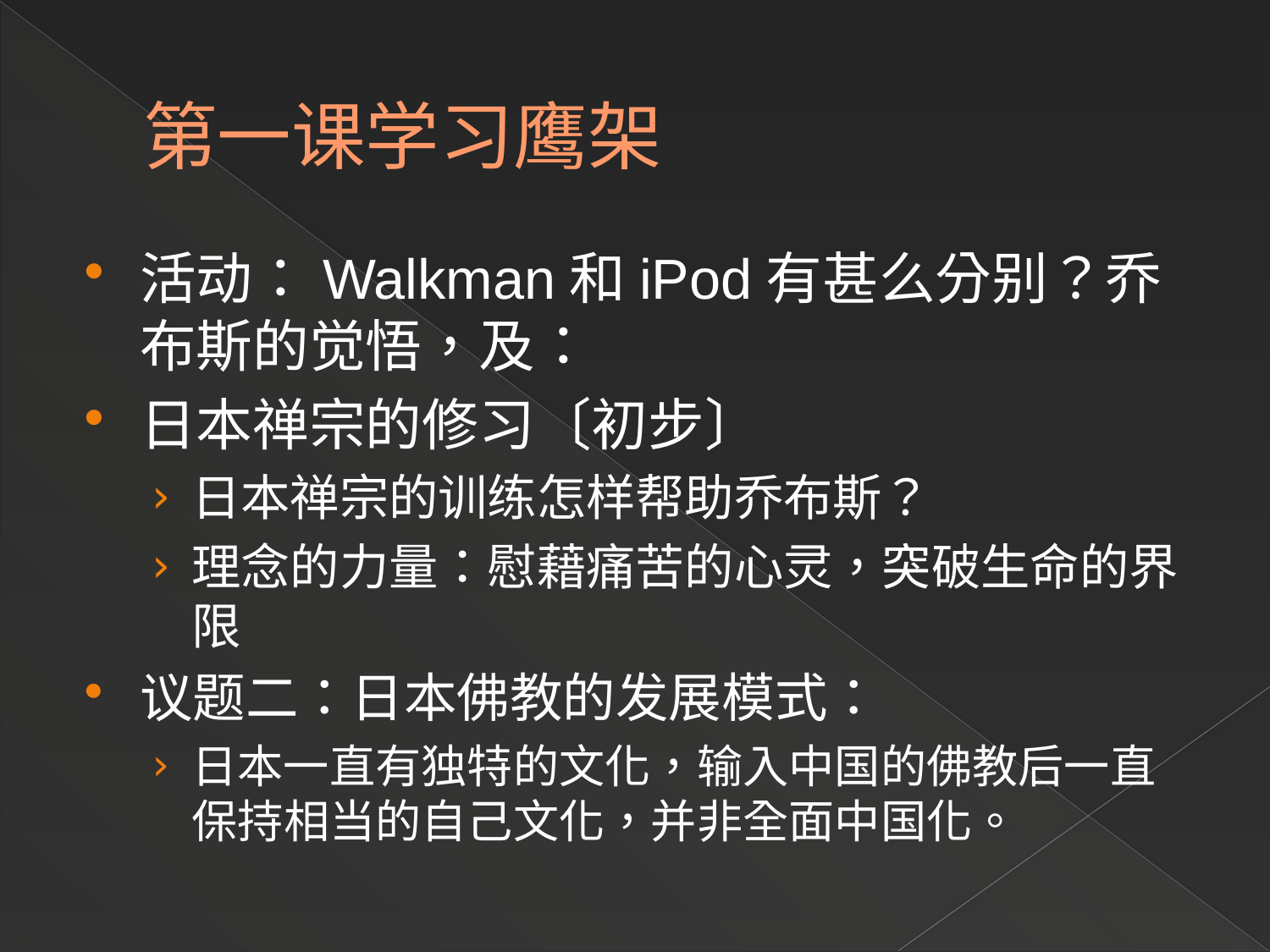

# 第一课学习鹰架
活动：Walkman和iPod有甚么分别？乔布斯的觉悟，及：
日本禅宗的修习〔初步〕
日本禅宗的训练怎样帮助乔布斯？
理念的力量：慰藉痛苦的心灵，突破生命的界限
议题二：日本佛教的发展模式：
日本一直有独特的文化，输入中国的佛教后一直保持相当的自己文化，并非全面中国化。